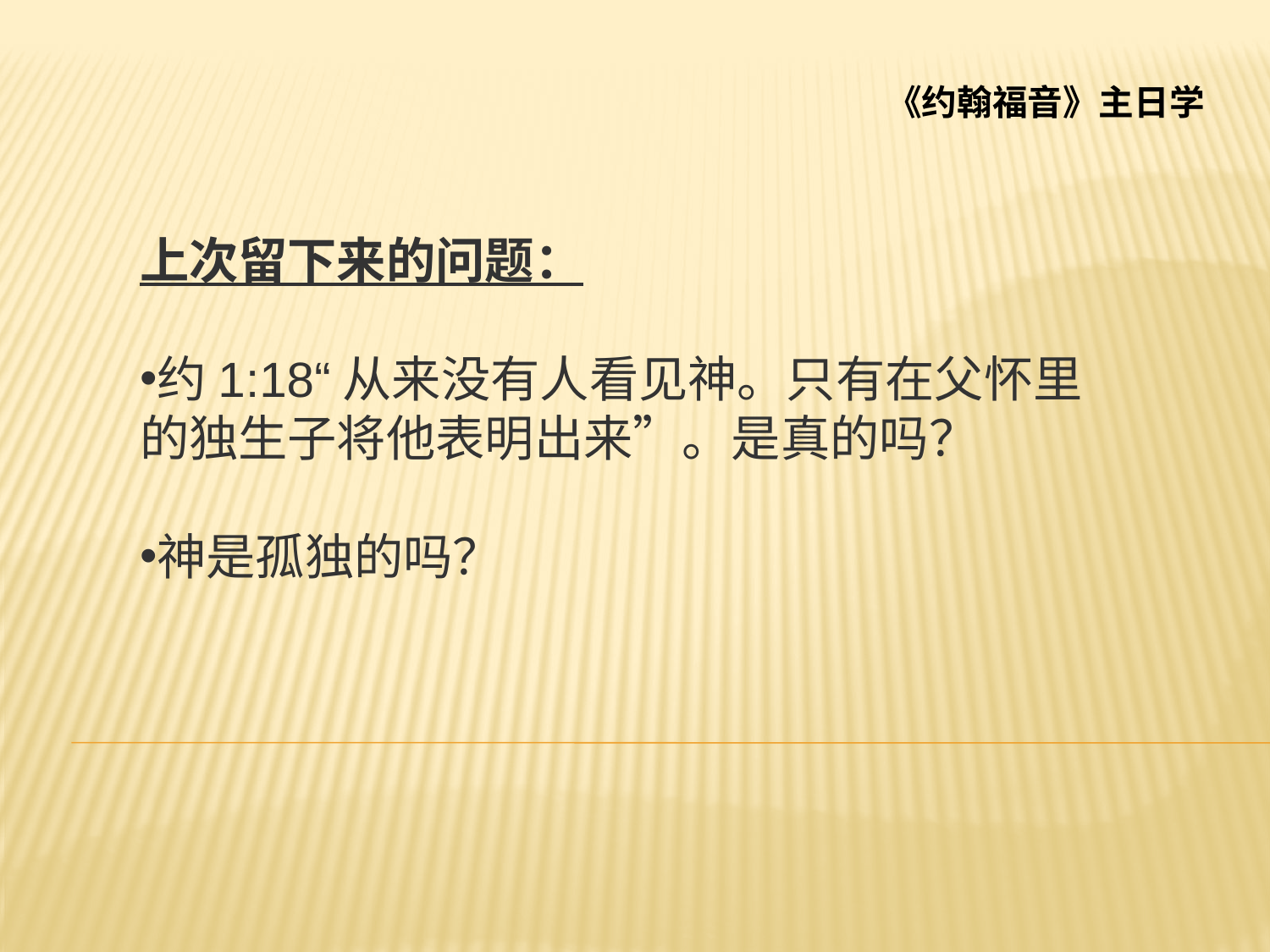

# 《约翰福音》主日学
上次留下来的问题：

约1:18“从来没有人看见神。只有在父怀里的独生子将他表明出来”。是真的吗？

神是孤独的吗？